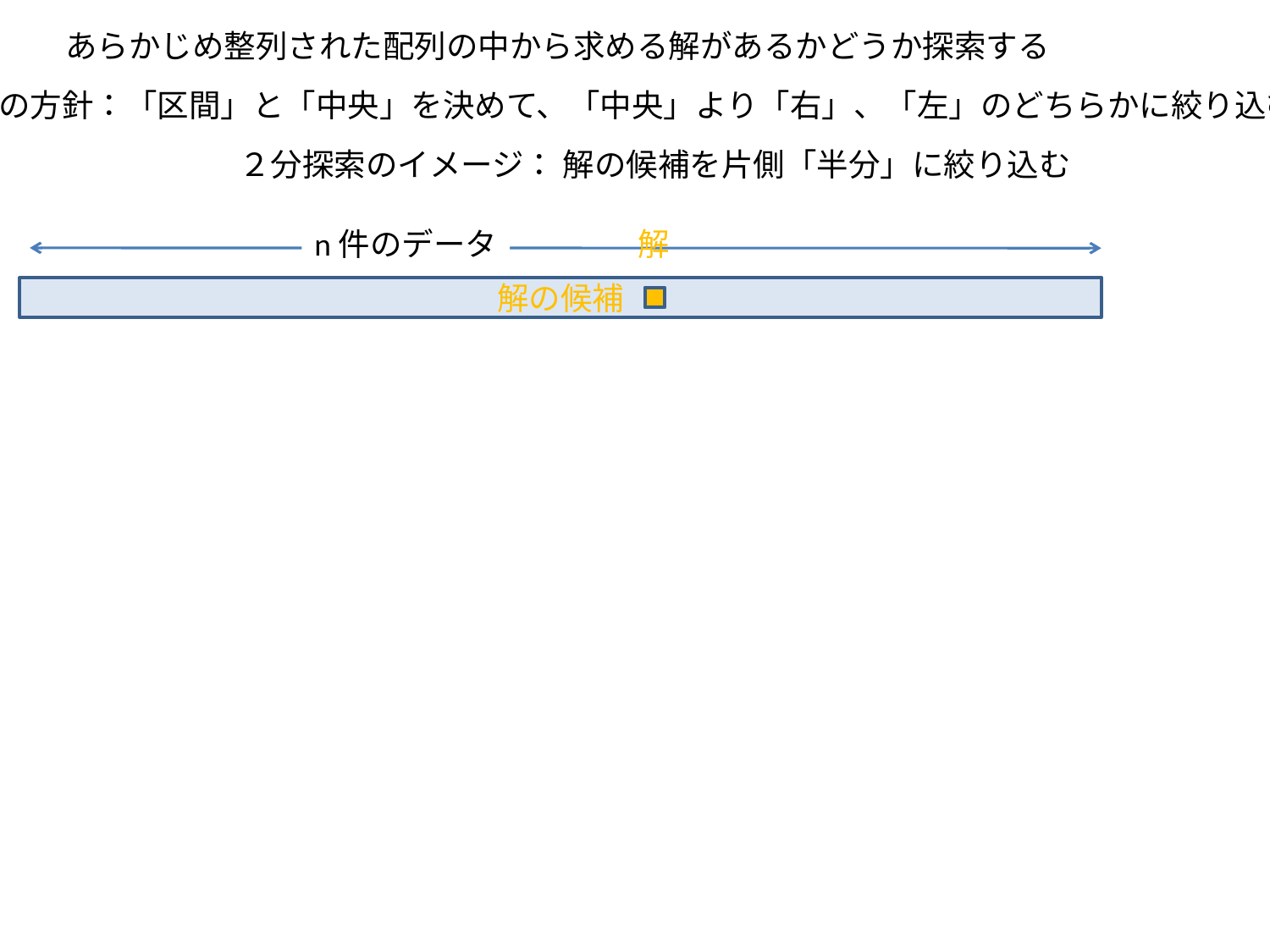

あらかじめ整列された配列の中から求める解があるかどうか探索する
解の方針：「区間」と「中央」を決めて、「中央」より「右」、「左」のどちらかに絞り込む
２分探索のイメージ： 解の候補を片側「半分」に絞り込む
n件のデータ
解
解の候補